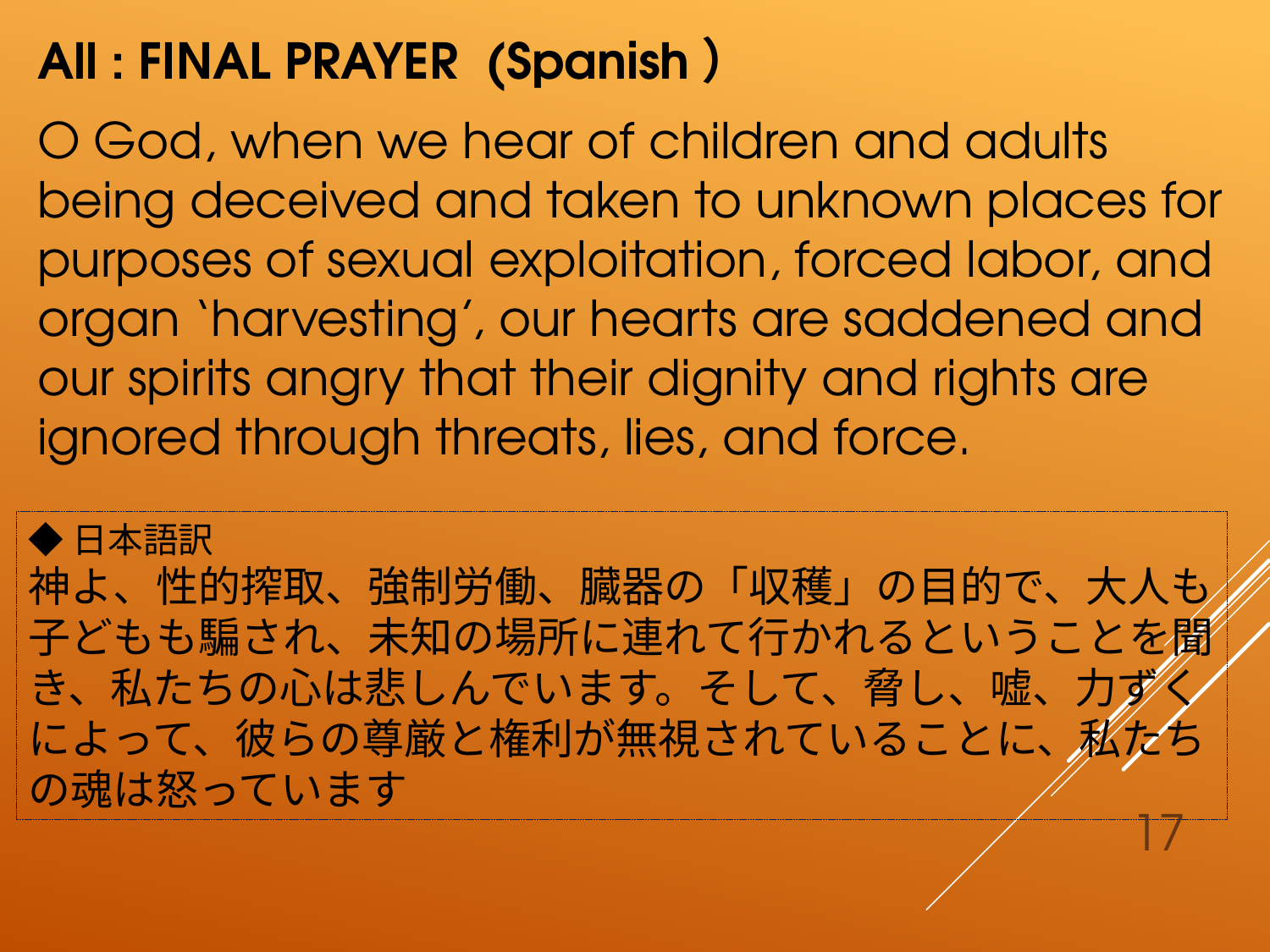

All : FINAL PRAYER  (Spanish）
O God, when we hear of children and adults being deceived and taken to unknown places for purposes of sexual exploitation, forced labor, and organ ‘harvesting’, our hearts are saddened and our spirits angry that their dignity and rights are ignored through threats, lies, and force.

◆日本語訳
神よ、性的搾取、強制労働、臓器の「収穫」の目的で、大人も子どもも騙され、未知の場所に連れて行かれるということを聞き、私たちの心は悲しんでいます。そして、脅し、嘘、力ずくによって、彼らの尊厳と権利が無視されていることに、私たちの魂は怒っています
17